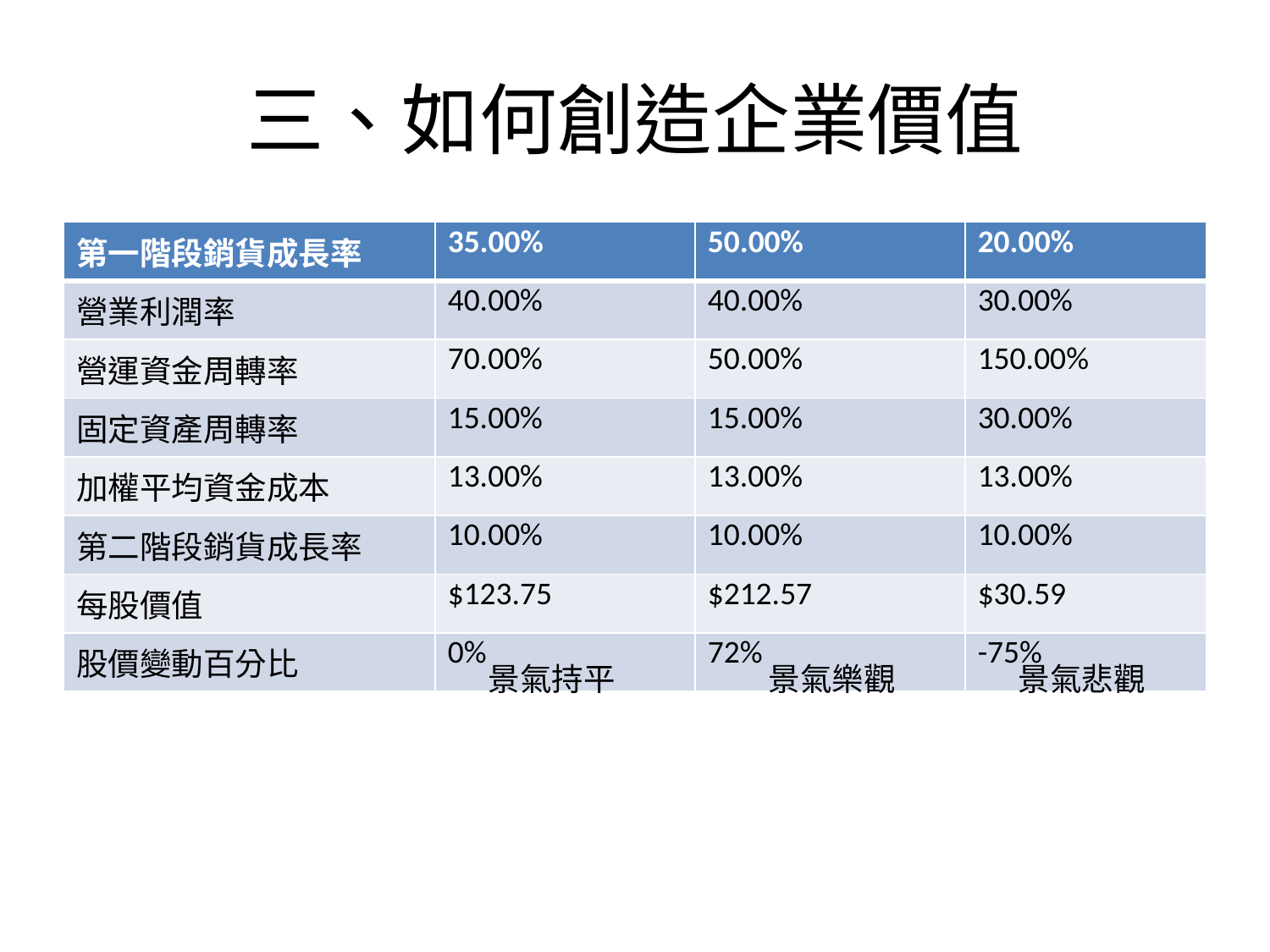

# 三、如何創造企業價值
| 第一階段銷貨成長率 | 35.00% | 50.00% | 20.00% |
| --- | --- | --- | --- |
| 營業利潤率 | 40.00% | 40.00% | 30.00% |
| 營運資金周轉率 | 70.00% | 50.00% | 150.00% |
| 固定資產周轉率 | 15.00% | 15.00% | 30.00% |
| 加權平均資金成本 | 13.00% | 13.00% | 13.00% |
| 第二階段銷貨成長率 | 10.00% | 10.00% | 10.00% |
| 每股價值 | $123.75 | $212.57 | $30.59 |
| 股價變動百分比 | 0% | 72% | -75% |
景氣持平
景氣樂觀
景氣悲觀